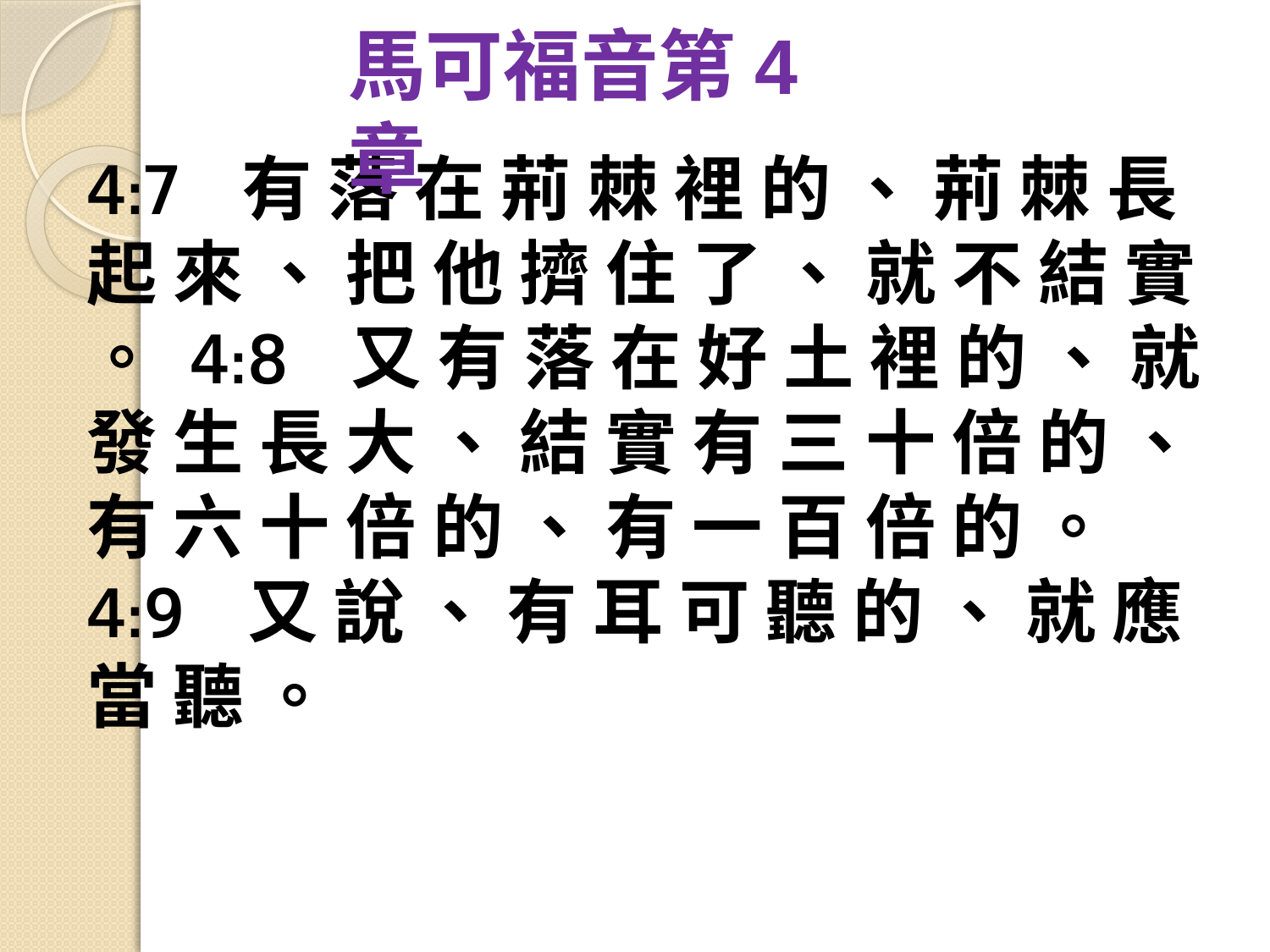

馬可福音第4章
4:7  有 落 在 荊 棘 裡 的 、 荊 棘 長 起 來 、 把 他 擠 住 了 、 就 不 結 實 。 4:8  又 有 落 在 好 土 裡 的 、 就 發 生 長 大 、 結 實 有 三 十 倍 的 、 有 六 十 倍 的 、 有 一 百 倍 的 。 4:9  又 說 、 有 耳 可 聽 的 、 就 應 當 聽 。